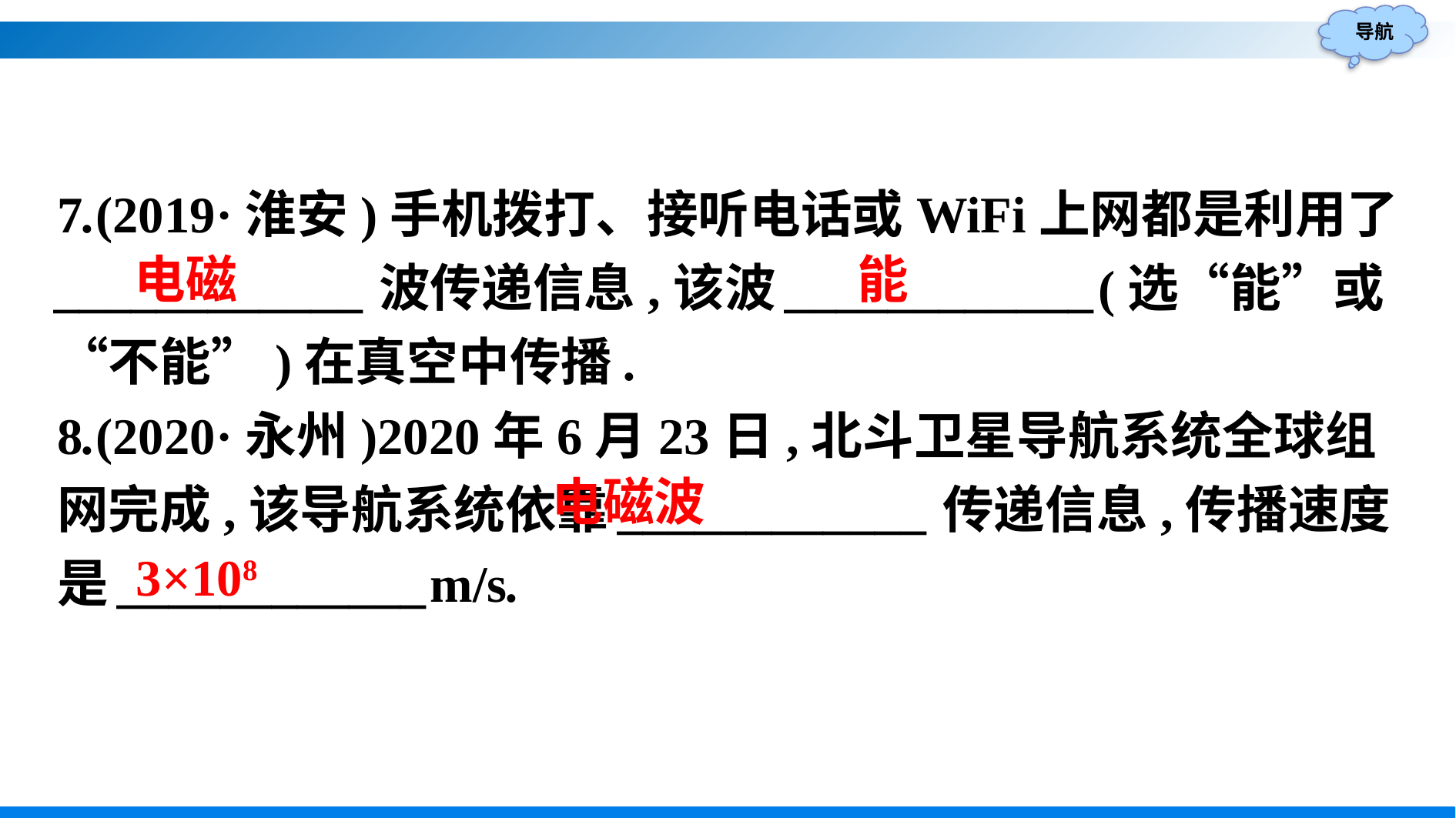

7.(2019·淮安)手机拨打、接听电话或WiFi上网都是利用了____________波传递信息,该波____________(选“能”或“不能”)在真空中传播.
8.(2020·永州)2020年6月23日,北斗卫星导航系统全球组网完成,该导航系统依靠____________传递信息,传播速度是____________m/s.
电磁
能
电磁波
3×108